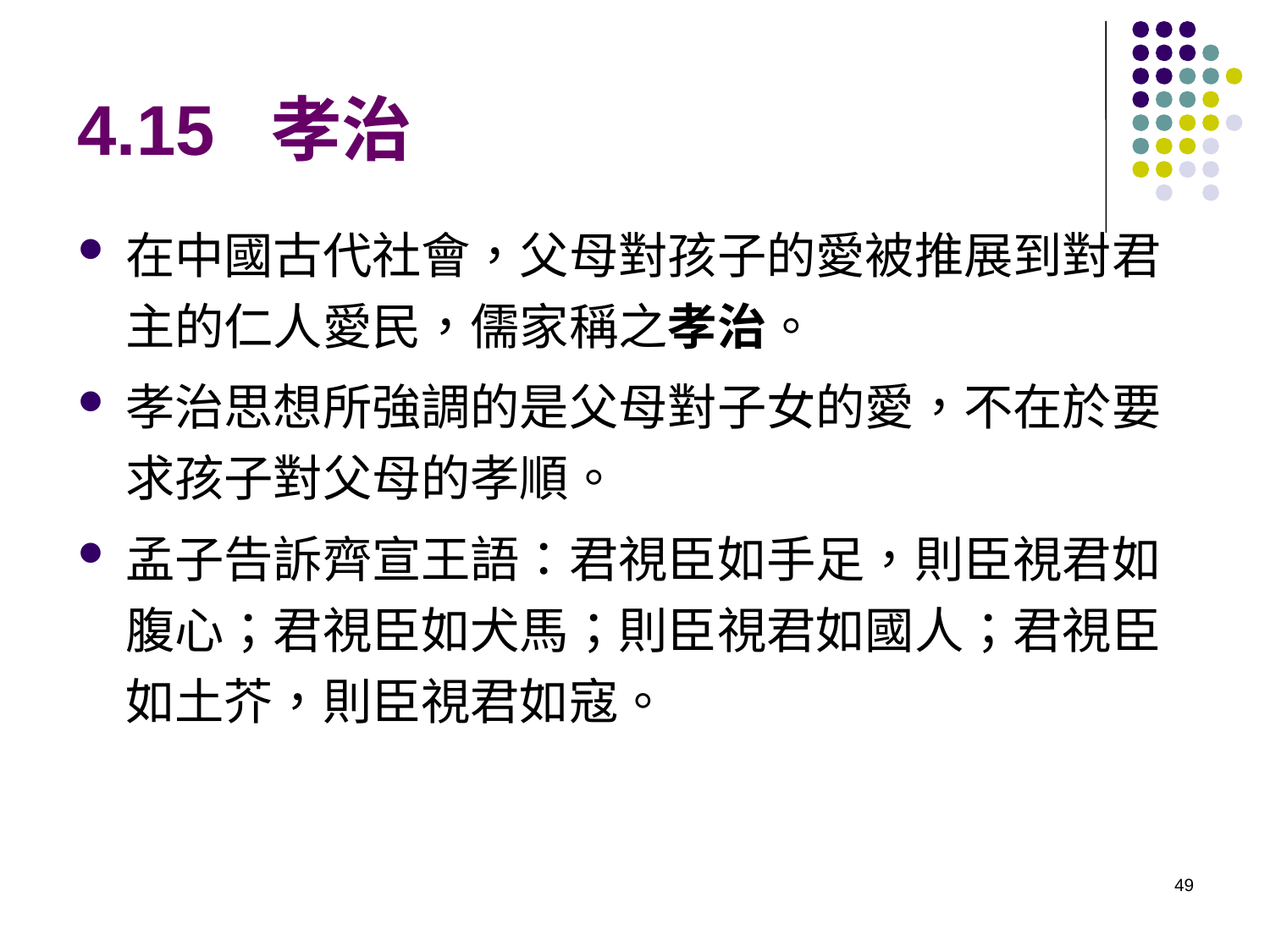

# 4.15  孝治
在中國古代社會，父母對孩子的愛被推展到對君主的仁人愛民，儒家稱之孝治。
孝治思想所強調的是父母對子女的愛，不在於要求孩子對父母的孝順。
孟子告訴齊宣王語：君視臣如手足，則臣視君如腹心；君視臣如犬馬；則臣視君如國人；君視臣如土芥，則臣視君如寇。
49